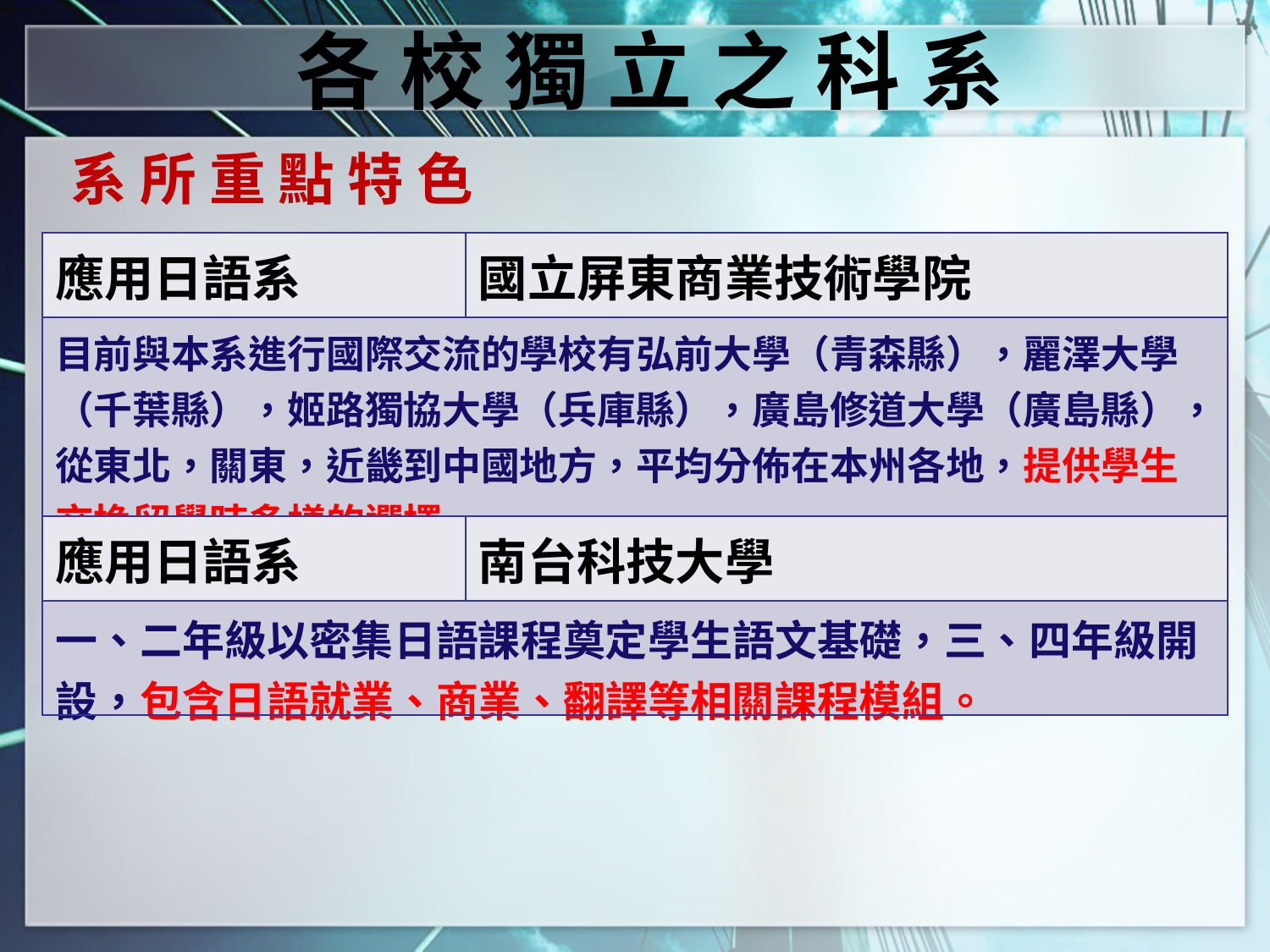

各 校 獨 立 之 科 系
系 所 重 點 特 色
| 應用日語系 | 國立屏東商業技術學院 |
| --- | --- |
| 目前與本系進行國際交流的學校有弘前大學（青森縣），麗澤大學（千葉縣），姬路獨協大學（兵庫縣），廣島修道大學（廣島縣），從東北，關東，近畿到中國地方，平均分佈在本州各地，提供學生交換留學時多樣的選擇。 |  |
| 應用日語系 | 南台科技大學 |
| 一、二年級以密集日語課程奠定學生語文基礎，三、四年級開設，包含日語就業、商業、翻譯等相關課程模組。 |  |